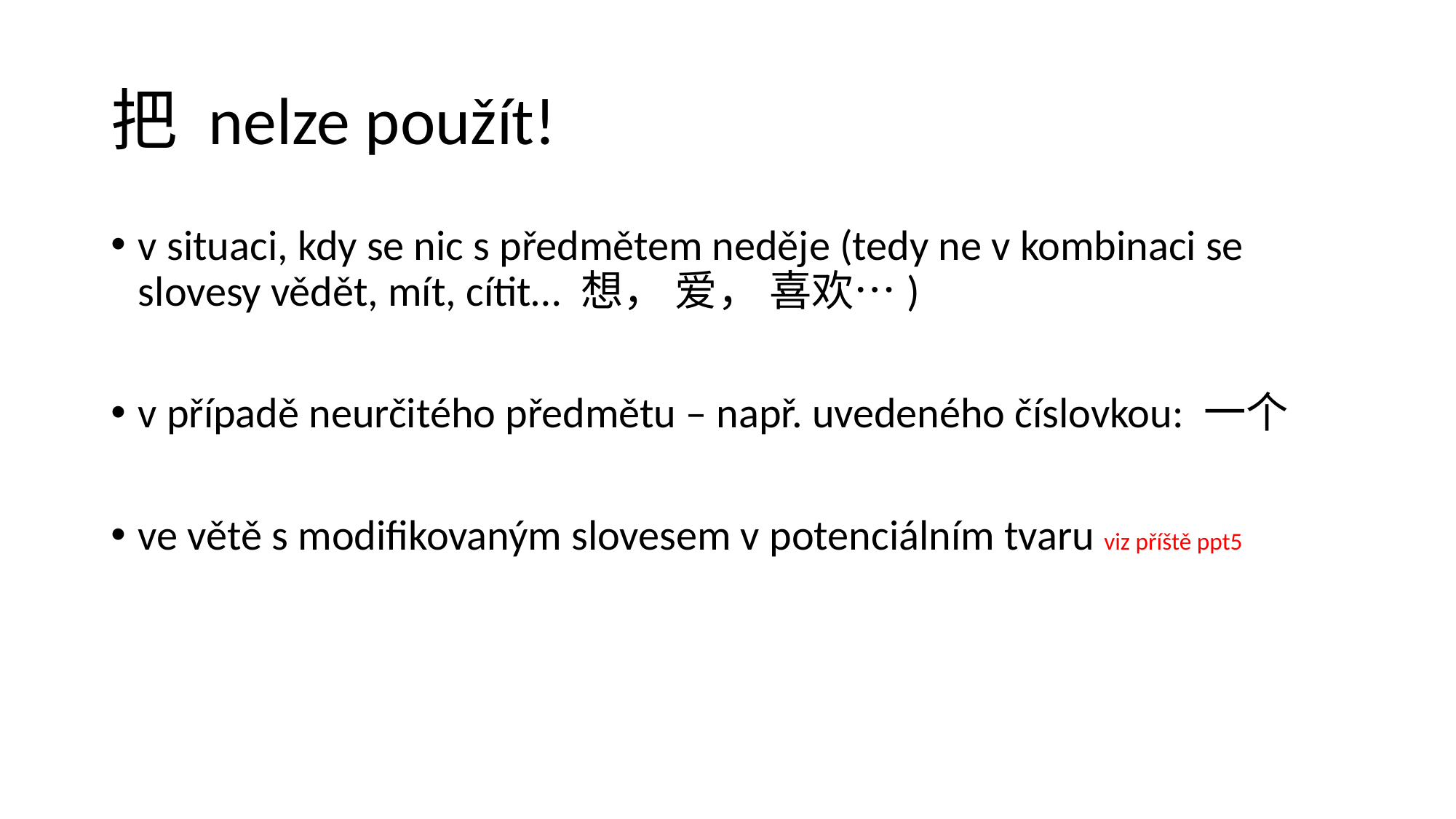

# 把 nelze použít!
v situaci, kdy se nic s předmětem neděje (tedy ne v kombinaci se slovesy vědět, mít, cítit… 想， 爱， 喜欢…)

v případě neurčitého předmětu – např. uvedeného číslovkou: 一个

ve větě s modifikovaným slovesem v potenciálním tvaru viz příště ppt5